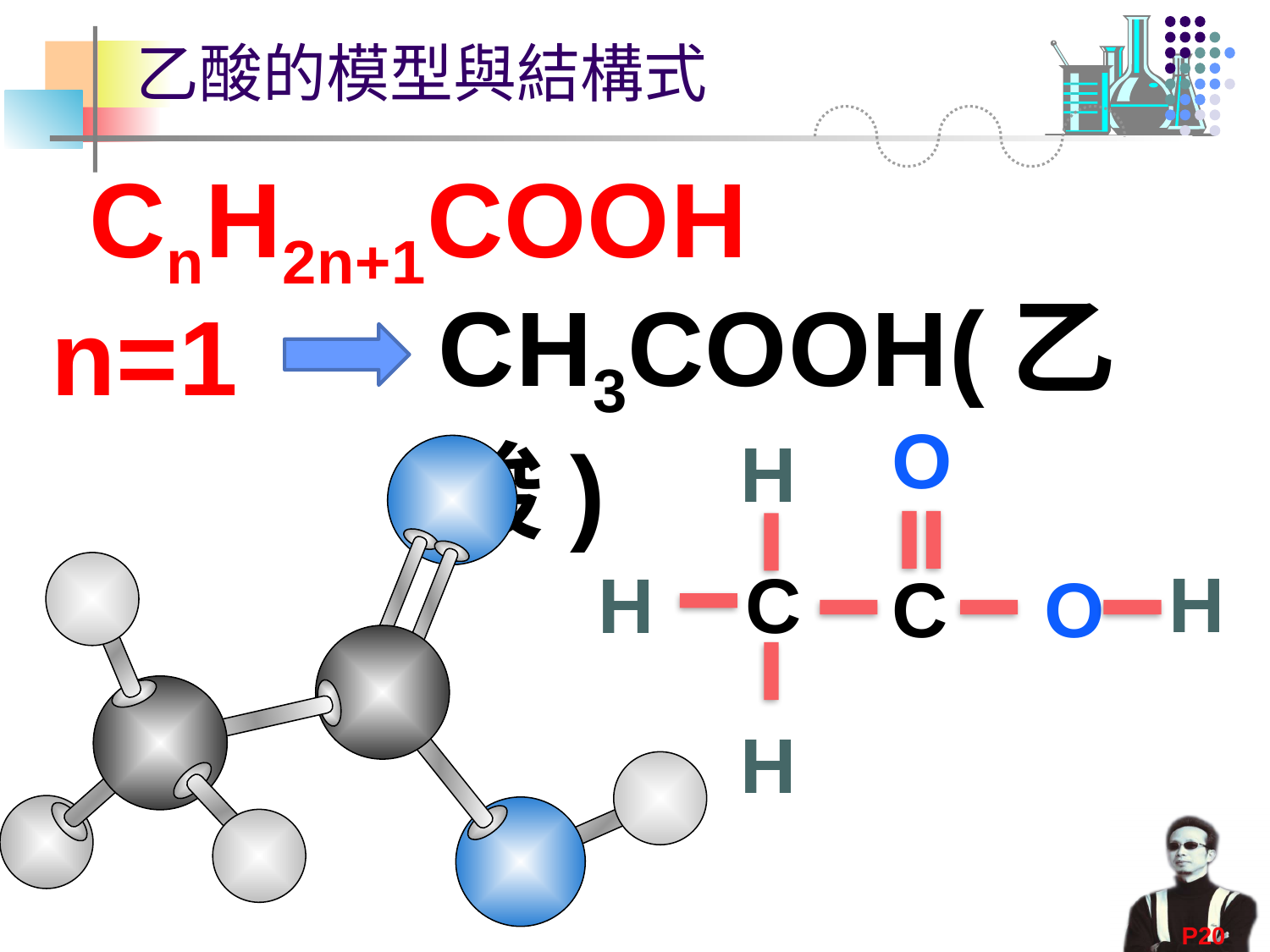

# 乙酸的模型與結構式
CnH2n+1COOH
CH3COOH(乙酸)
n=1

O
H

H
H
C
C
O

H

P20